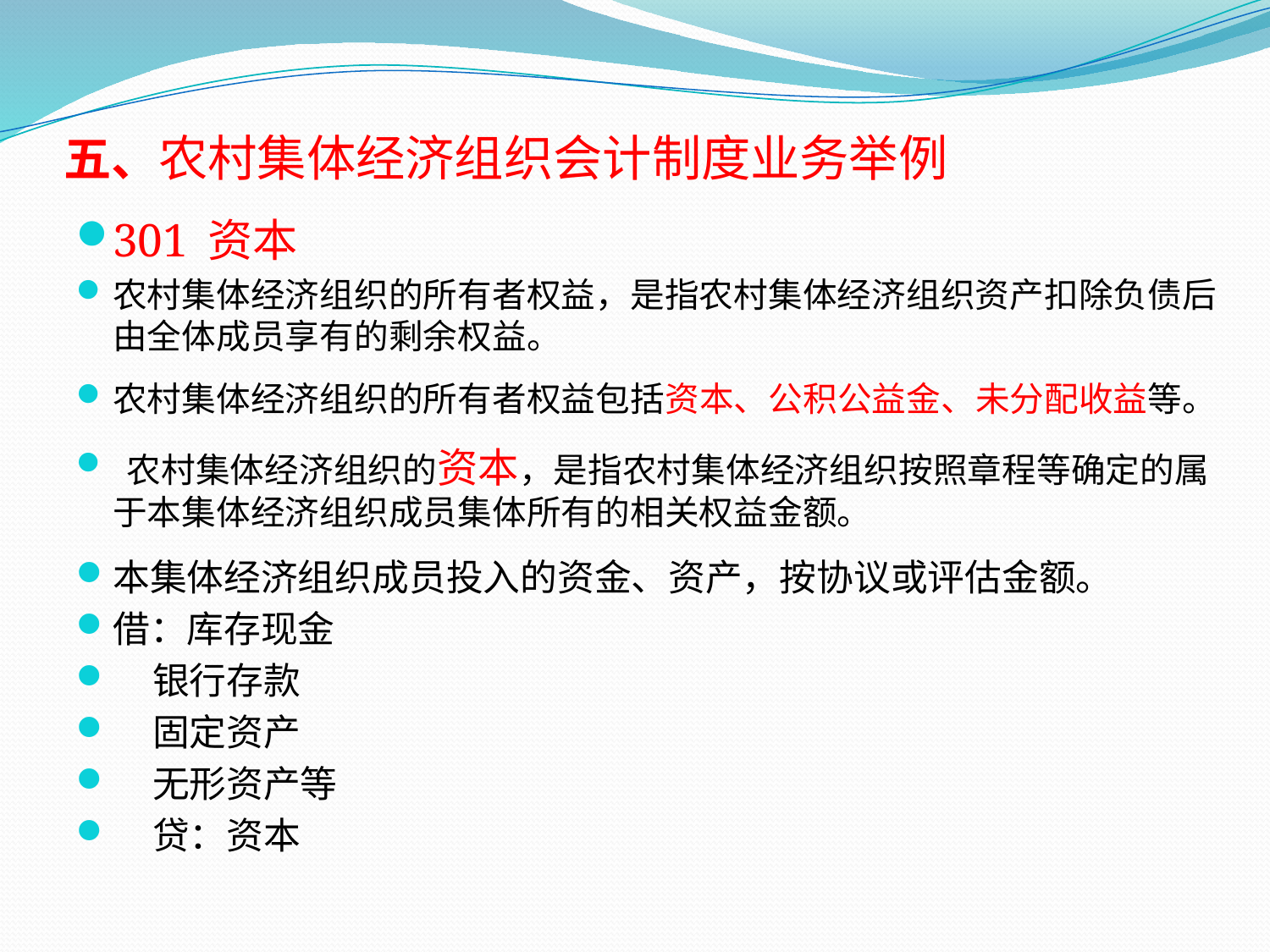

# 五、农村集体经济组织会计制度业务举例
301 资本
农村集体经济组织的所有者权益，是指农村集体经济组织资产扣除负债后由全体成员享有的剩余权益。
农村集体经济组织的所有者权益包括资本、公积公益金、未分配收益等。
 农村集体经济组织的资本，是指农村集体经济组织按照章程等确定的属于本集体经济组织成员集体所有的相关权益金额。
本集体经济组织成员投入的资金、资产，按协议或评估金额。
借：库存现金
    银行存款
    固定资产
    无形资产等
    贷：资本